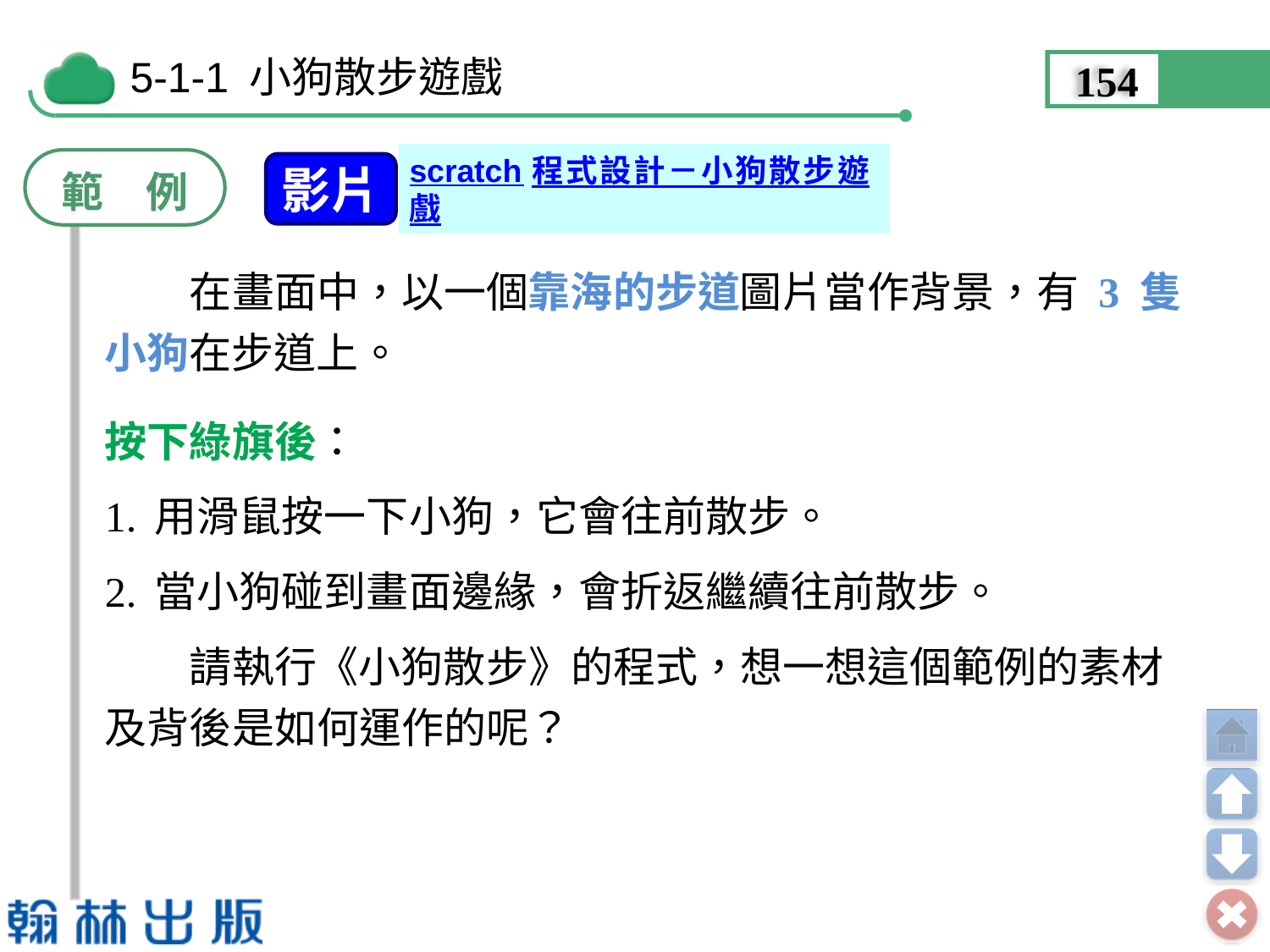

154
範　例

影片
scratch程式設計－小狗散步遊戲

　　在畫面中，以一個靠海的步道圖片當作背景，有 3 隻小狗在步道上。
按下綠旗後：
1.	用滑鼠按一下小狗，它會往前散步。
2.	當小狗碰到畫面邊緣，會折返繼續往前散步。
　　請執行《小狗散步》的程式，想一想這個範例的素材及背後是如何運作的呢？